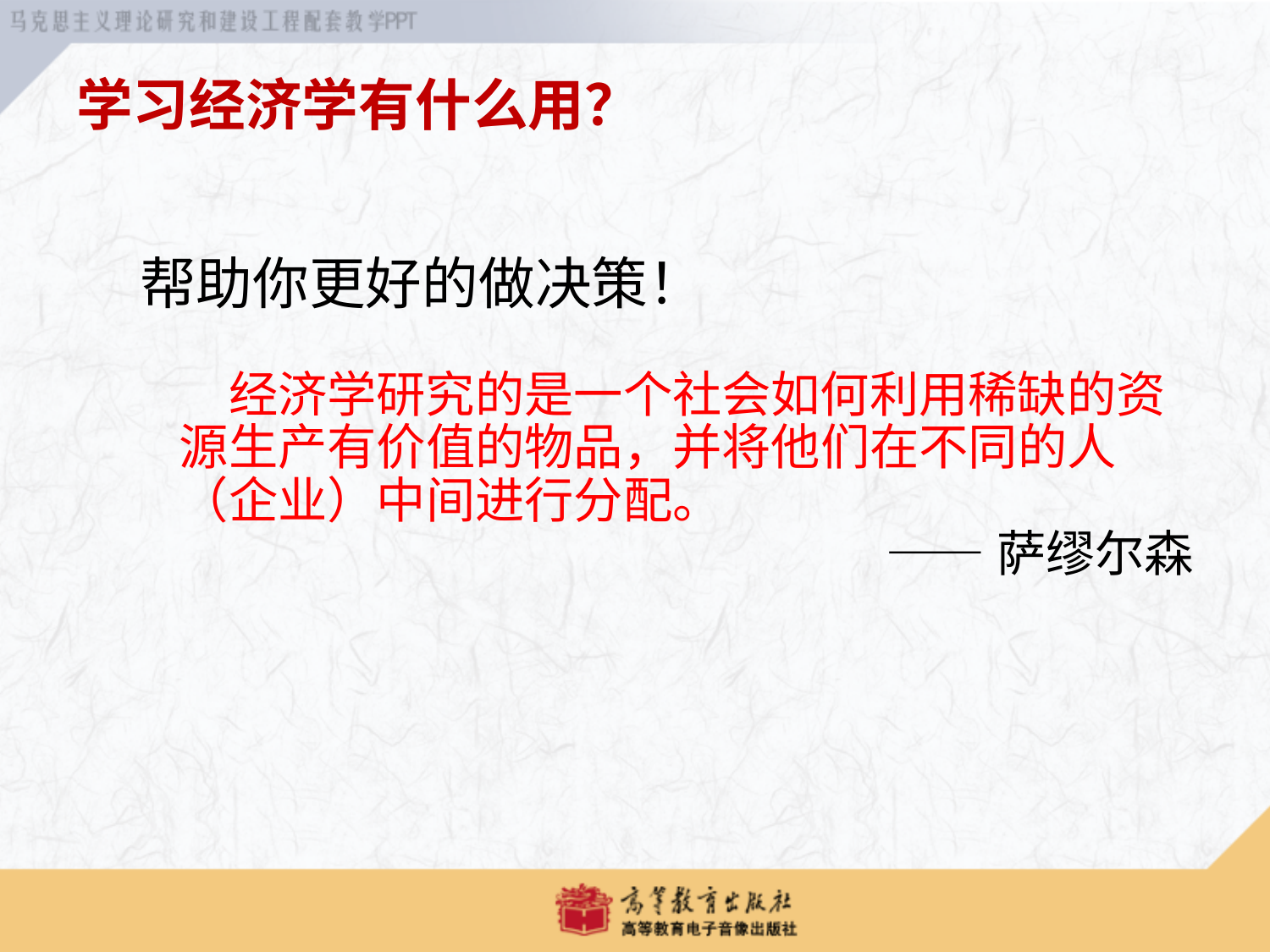

# 学习经济学有什么用？

帮助你更好的做决策！

       经济学研究的是一个社会如何利用稀缺的资源生产有价值的物品，并将他们在不同的人（企业）中间进行分配。
——萨缪尔森